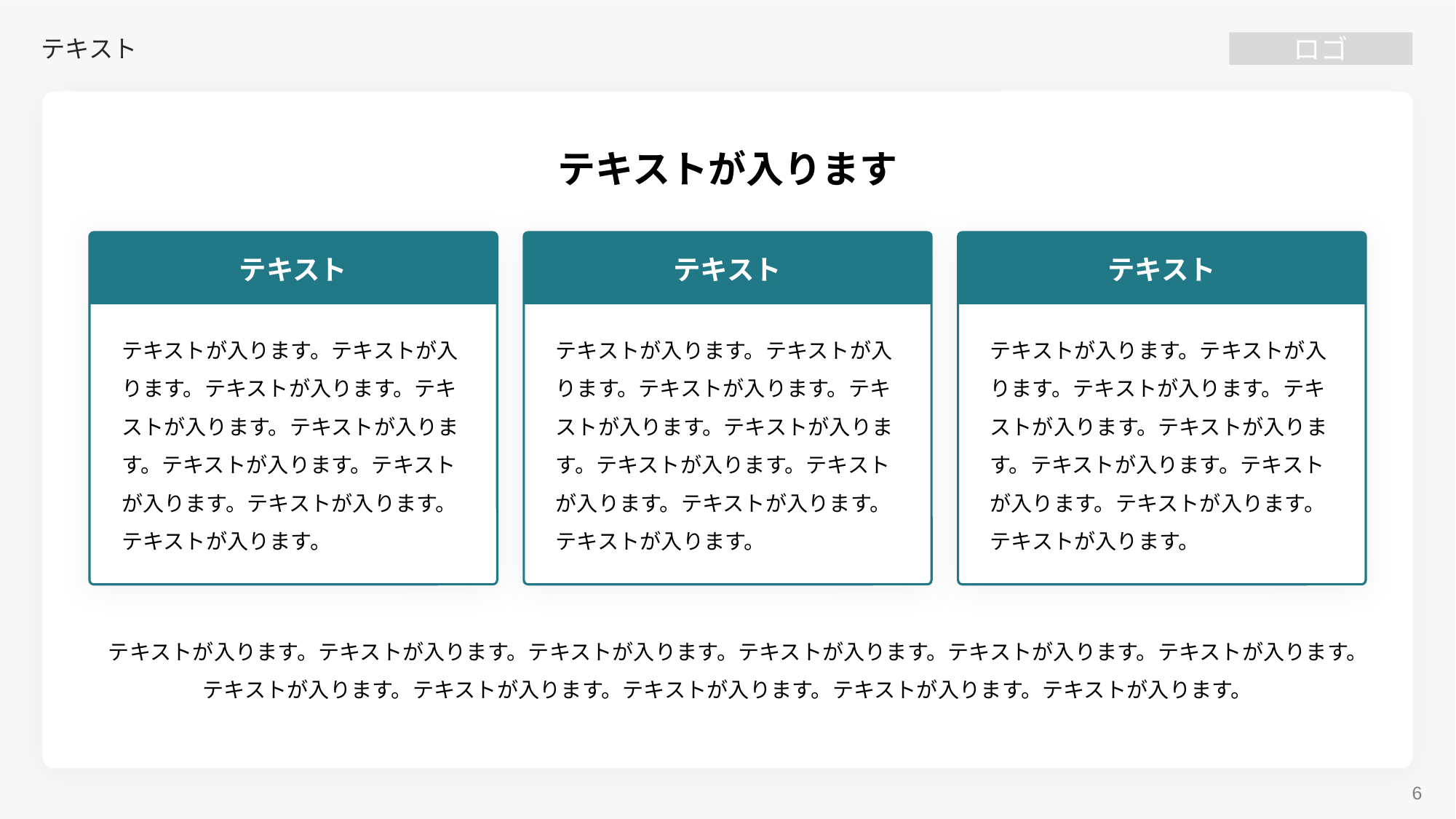

# テキスト
テキストが入ります

テキスト
テキスト
テキスト
テキストが入ります。テキストが入ります。テキストが入ります。テキストが入ります。テキストが入ります。テキストが入ります。テキストが入ります。テキストが入ります。テキストが入ります。
テキストが入ります。テキストが入ります。テキストが入ります。テキストが入ります。テキストが入ります。テキストが入ります。テキストが入ります。テキストが入ります。テキストが入ります。
テキストが入ります。テキストが入ります。テキストが入ります。テキストが入ります。テキストが入ります。テキストが入ります。テキストが入ります。テキストが入ります。テキストが入ります。
テキストが入ります。テキストが入ります。テキストが入ります。テキストが入ります。テキストが入ります。テキストが入ります。テキストが入ります。テキストが入ります。テキストが入ります。テキストが入ります。テキストが入ります。